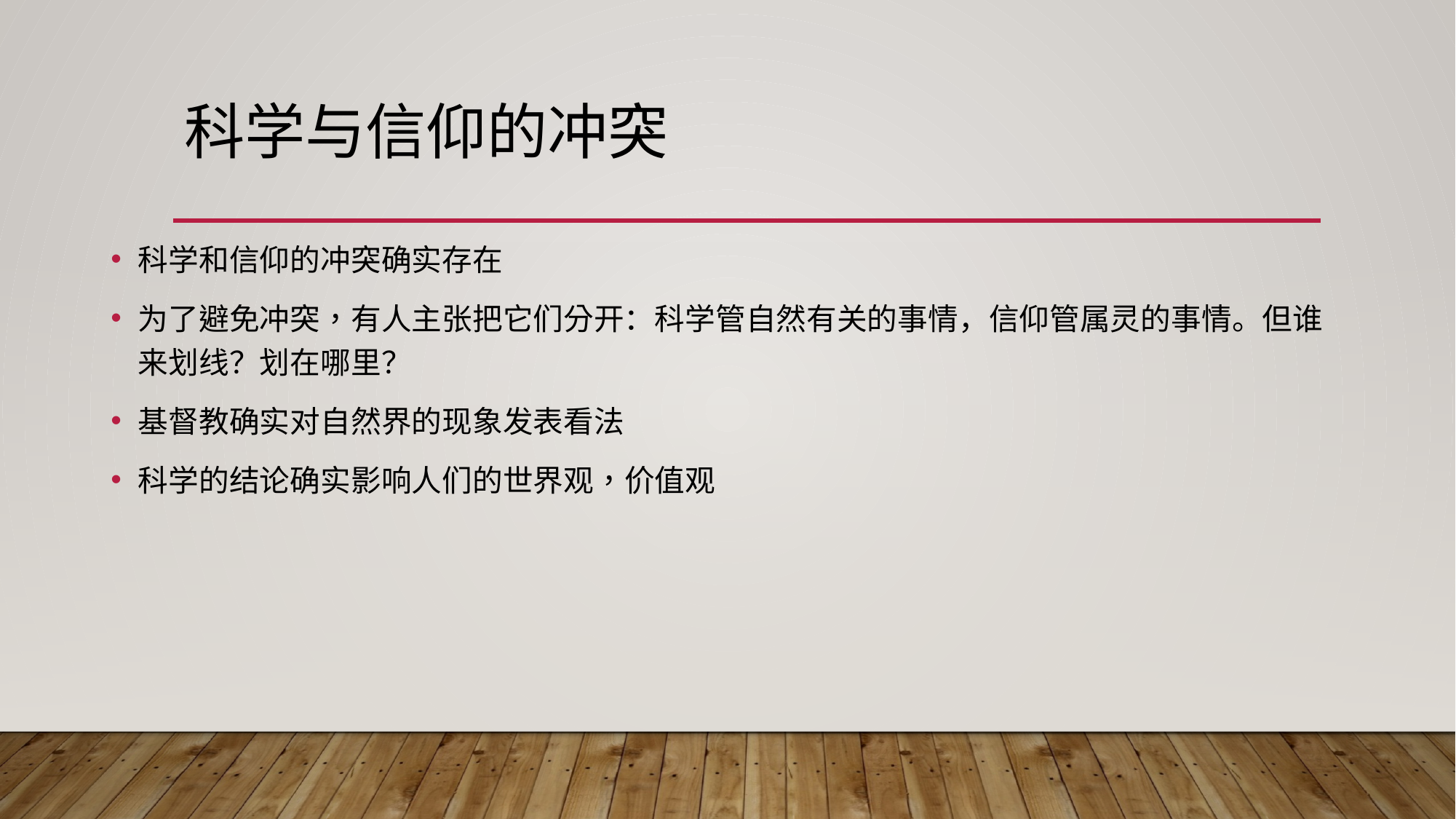

# 科学与信仰的冲突
科学和信仰的冲突确实存在
为了避免冲突，有人主张把它们分开：科学管自然有关的事情，信仰管属灵的事情。但谁来划线？划在哪里？
基督教确实对自然界的现象发表看法
科学的结论确实影响人们的世界观，价值观